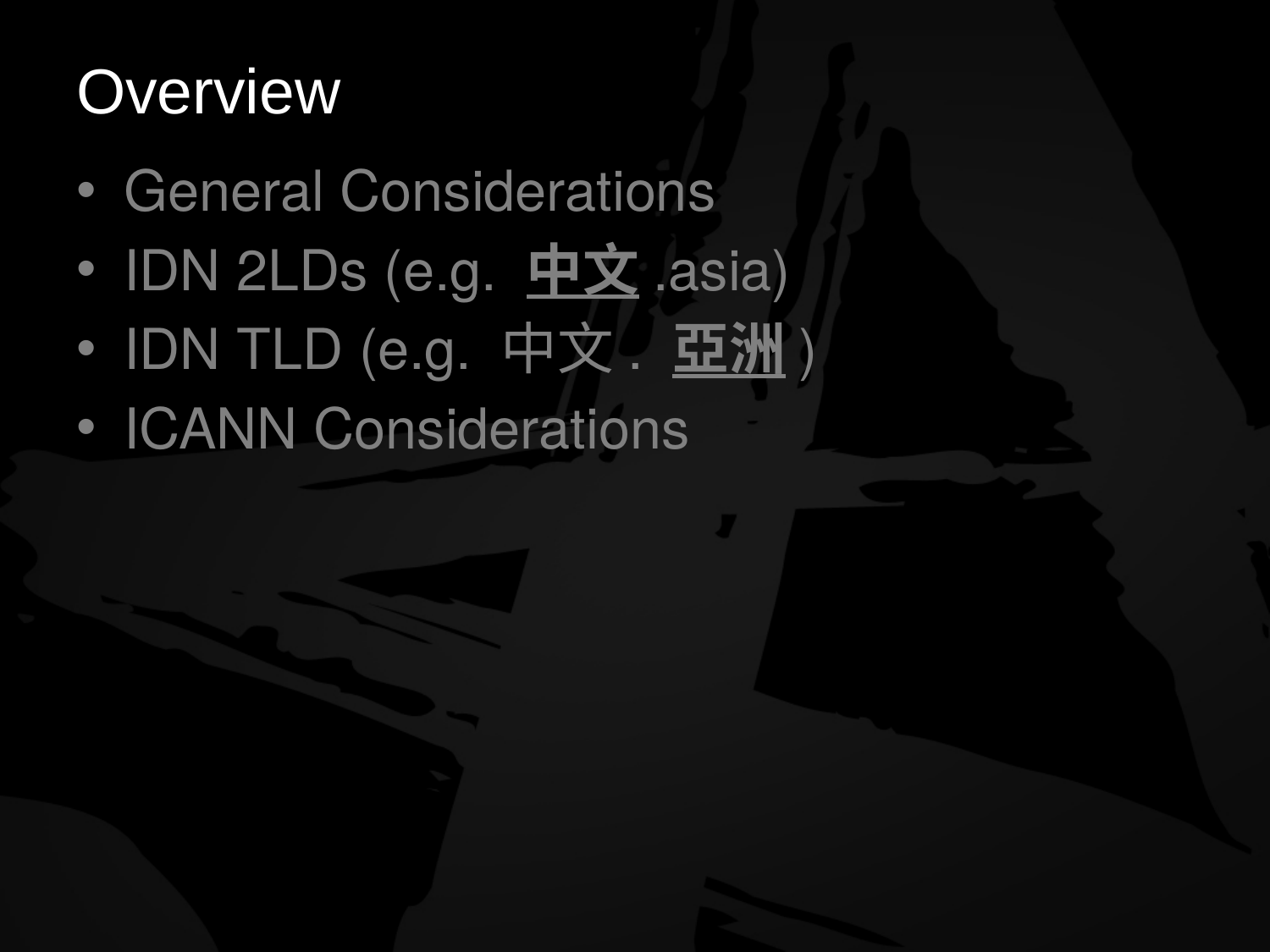

# Overview
General Considerations
IDN 2LDs (e.g. 中文.asia)
IDN TLD (e.g. 中文. 亞洲)
ICANN Considerations